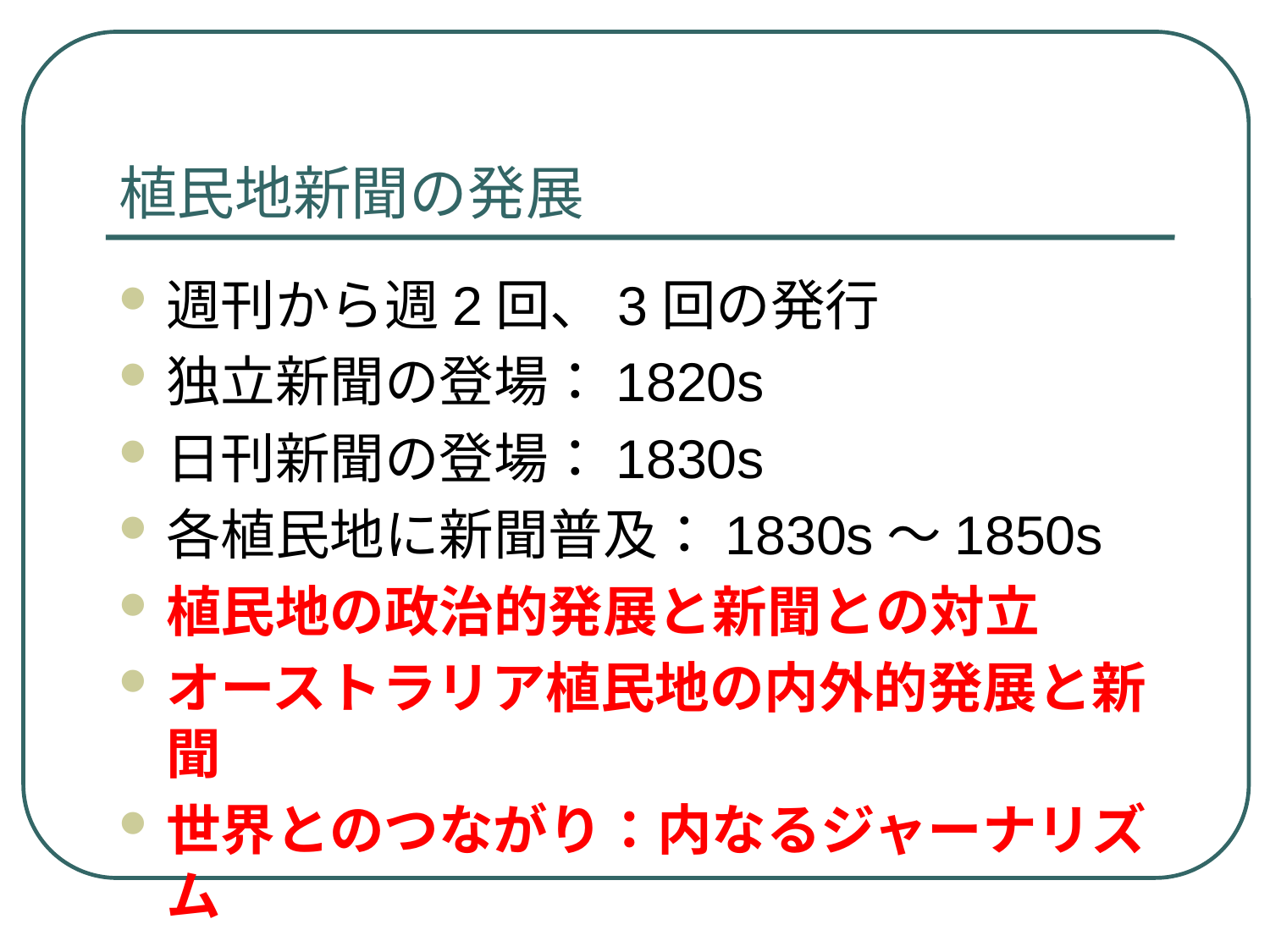

# 植民地新聞の発展
週刊から週2回、3回の発行
独立新聞の登場：1820s
日刊新聞の登場：1830s
各植民地に新聞普及：1830s～1850s
植民地の政治的発展と新聞との対立
オーストラリア植民地の内外的発展と新聞
世界とのつながり：内なるジャーナリズム